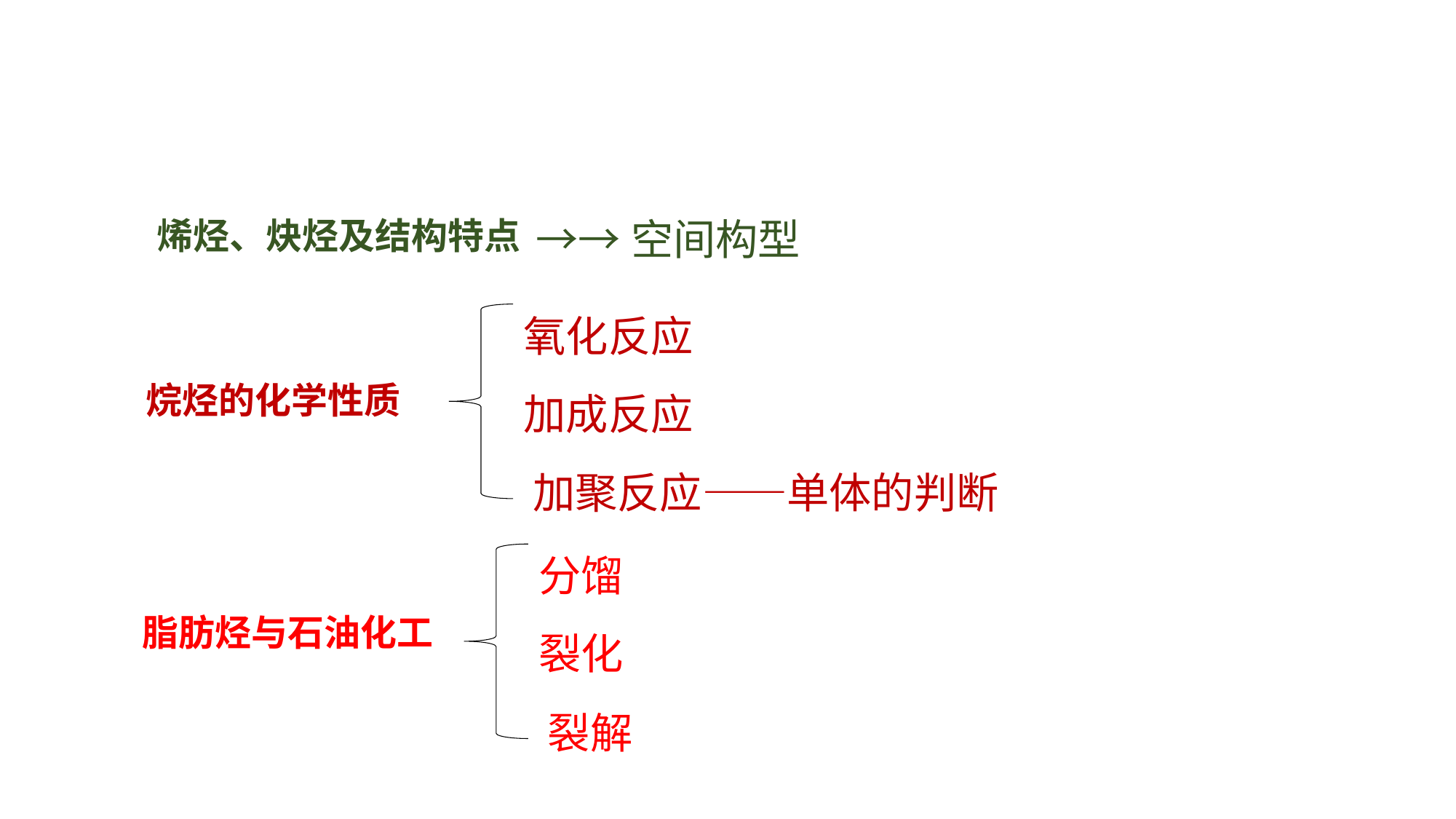

烯烃、炔烃及结构特点
→→空间构型

氧化反应
烷烃的化学性质

加成反应
加聚反应——单体的判断

分馏
脂肪烃与石油化工
裂化
裂解